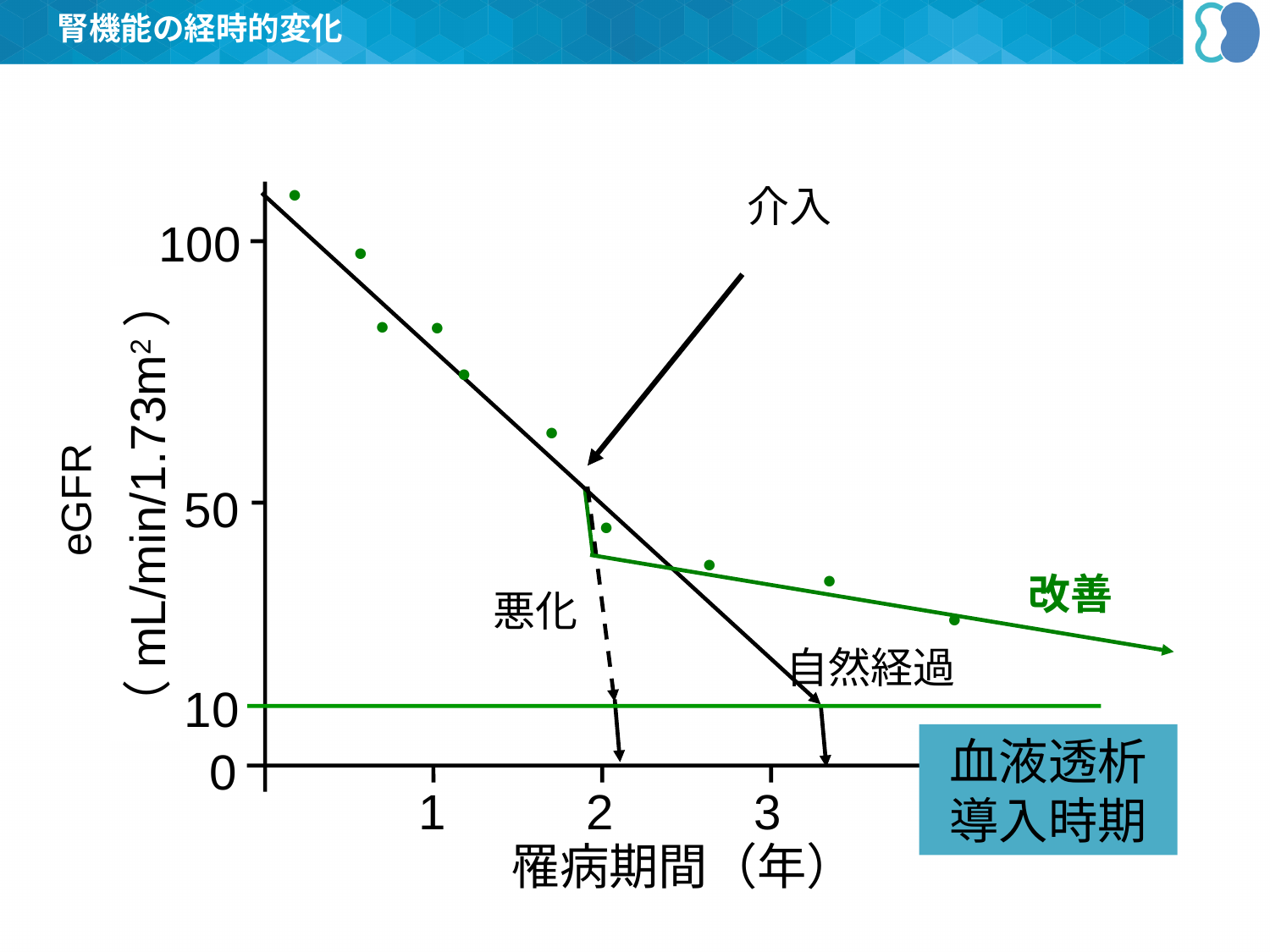

腎機能の経時的変化
●

100
●

●
eGFR
（mL/min/1.73m2）
●
●
●
50

●
●

●
改善
悪化
●
自然経過
10

血液透析
導入時期
0

1
2
3
4
5
罹病期間（年）
介入